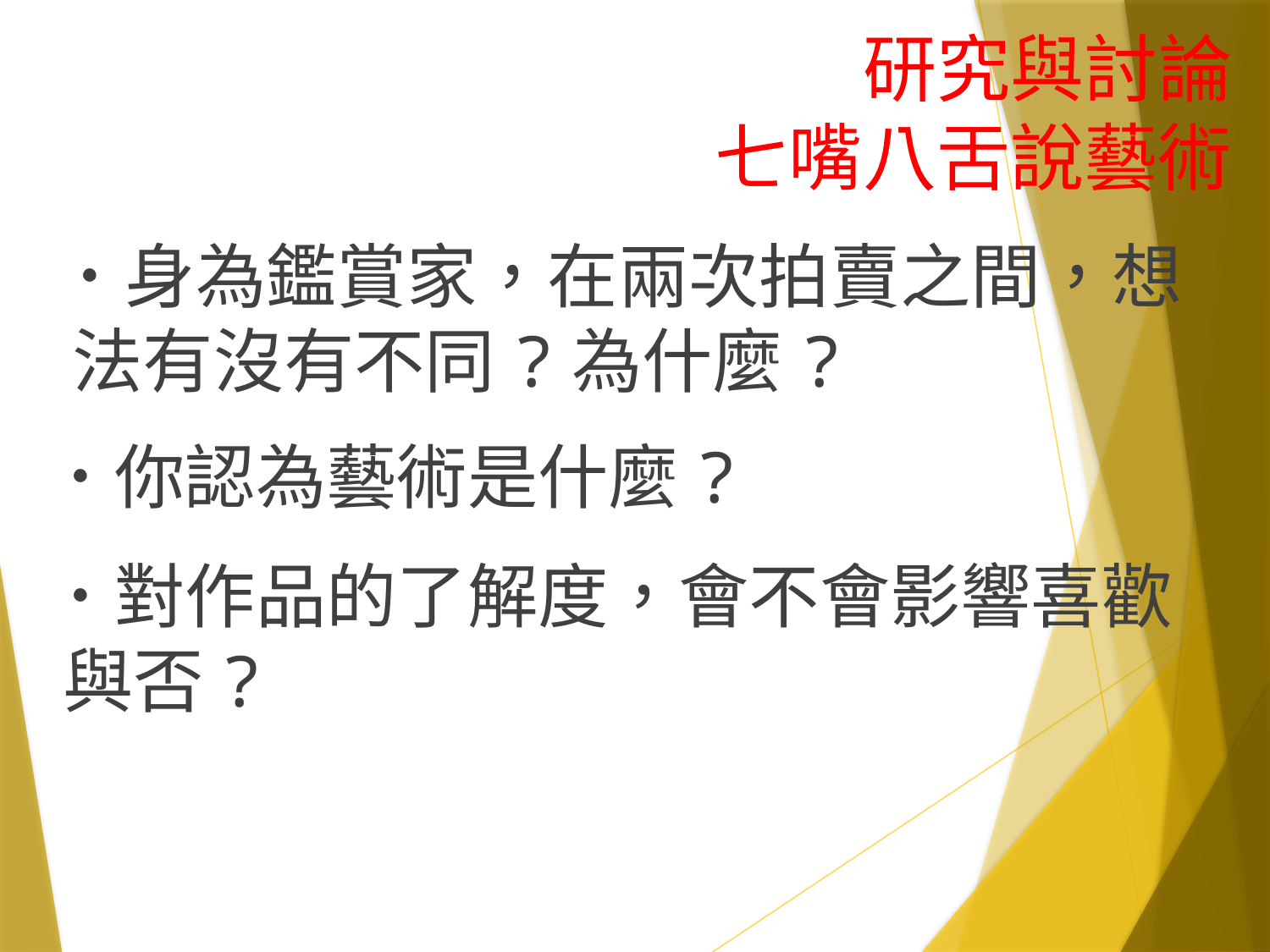

研究與討論
七嘴八舌說藝術
#
˙身為鑑賞家，在兩次拍賣之間，想法有沒有不同?為什麼?

˙你認為藝術是什麼?

˙對作品的了解度，會不會影響喜歡與否?